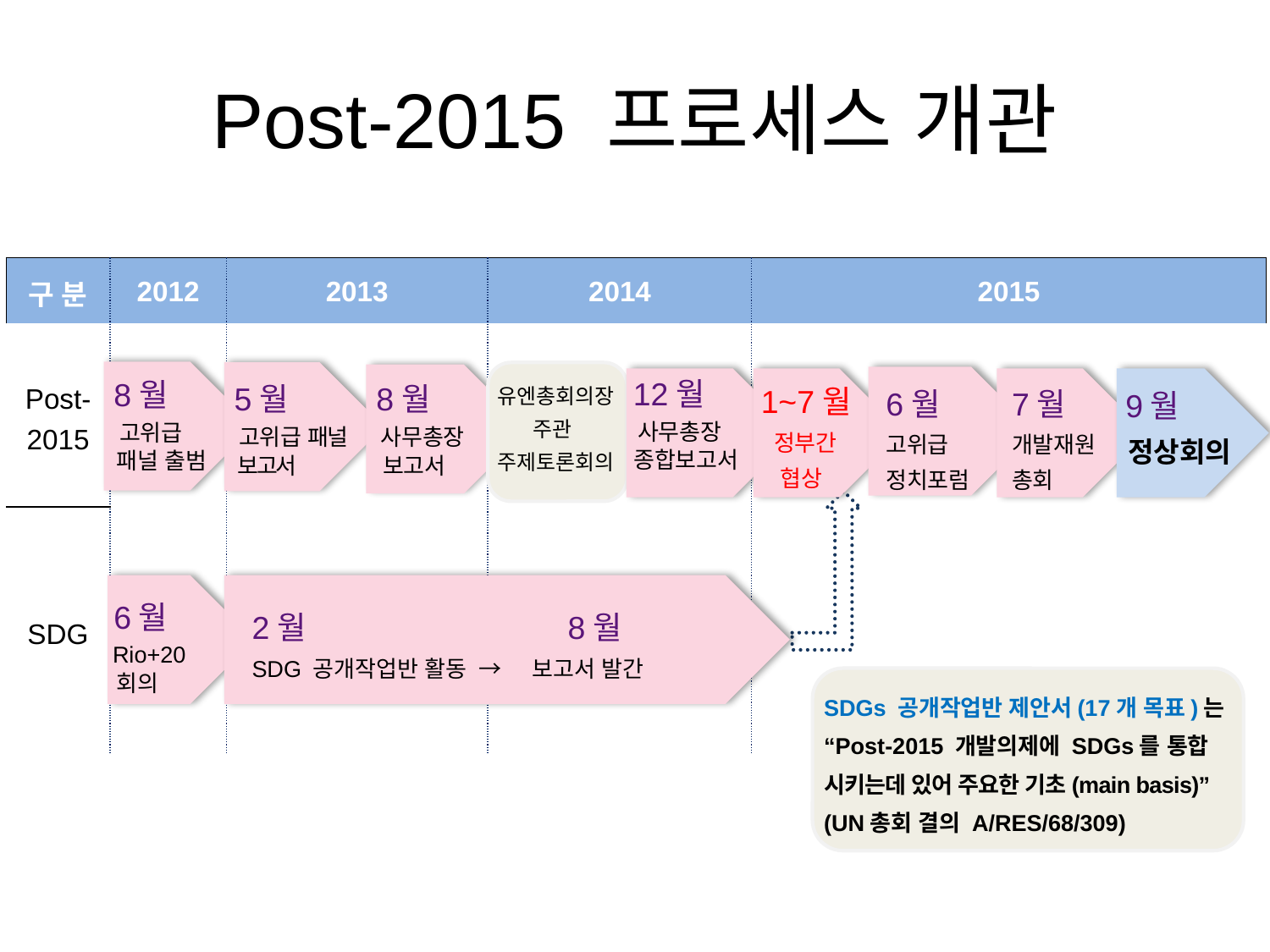

# Post-2015 프로세스 개관
| 구 분 | 2012 | 2013 | 2014 | 2015 |
| --- | --- | --- | --- | --- |
| Post-2015 |  |  |  |  |
| SDG |  |  |  |  |

  1~7월
    정부간
     협상

6월
고위급
정치포럼
7월
개발재원
총회

  12월
  사무총장
  종합보고서

 8월
 고위급
 패널 출범
  9월
정상회의
유엔총회의장 주관
주제토론회의
  5월
  고위급 패널
   보고서
  8월
  사무총장
   보고서

2월
SDG 공개작업반 활동  →
           8월
보고서 발간
 6월
 Rio+20
 회의

SDGs 공개작업반 제안서(17개 목표)는
“Post-2015 개발의제에 SDGs를 통합
시키는데 있어 주요한 기초(main basis)”
(UN총회 결의 A/RES/68/309)